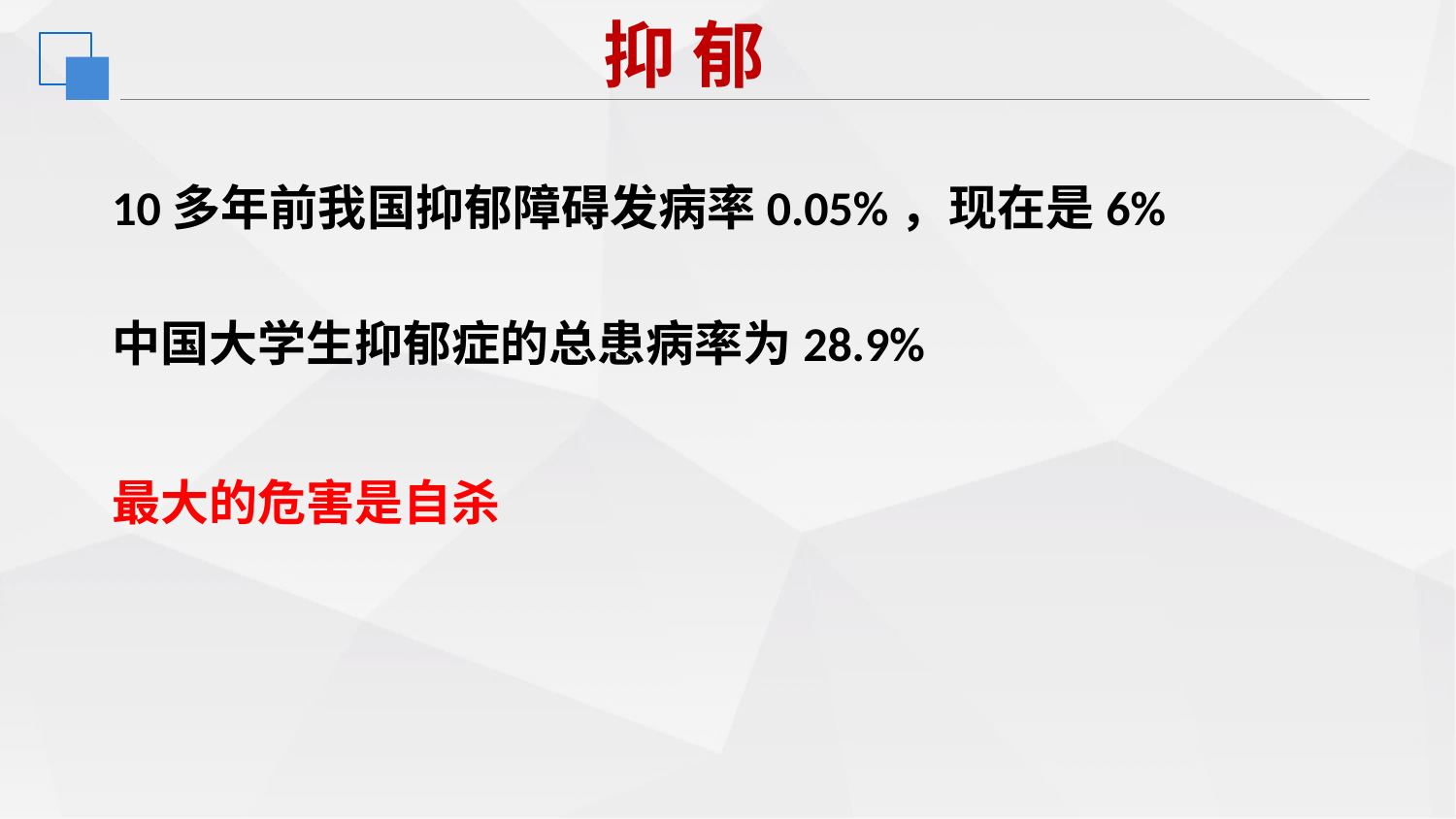

抑 郁
10多年前我国抑郁障碍发病率0.05%，现在是6%

中国大学生抑郁症的总患病率为28.9%

最大的危害是自杀
7